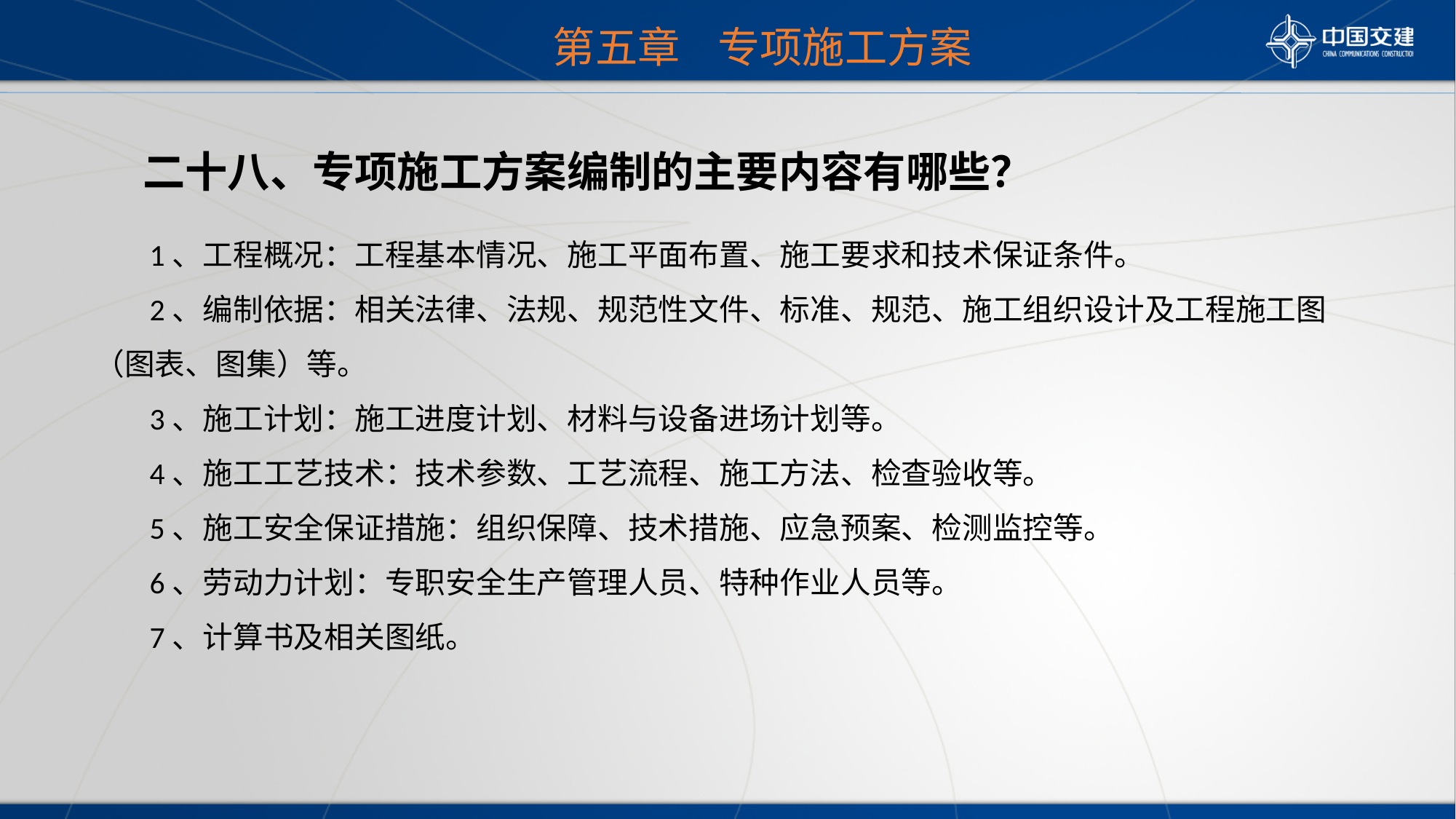

第五章    专项施工方案
    二十八、专项施工方案编制的主要内容有哪些？
        1、工程概况：工程基本情况、施工平面布置、施工要求和技术保证条件。
        2、编制依据：相关法律、法规、规范性文件、标准、规范、施工组织设计及工程施工图（图表、图集）等。
        3、施工计划：施工进度计划、材料与设备进场计划等。
        4、施工工艺技术：技术参数、工艺流程、施工方法、检查验收等。
        5、施工安全保证措施：组织保障、技术措施、应急预案、检测监控等。
        6、劳动力计划：专职安全生产管理人员、特种作业人员等。
        7、计算书及相关图纸。